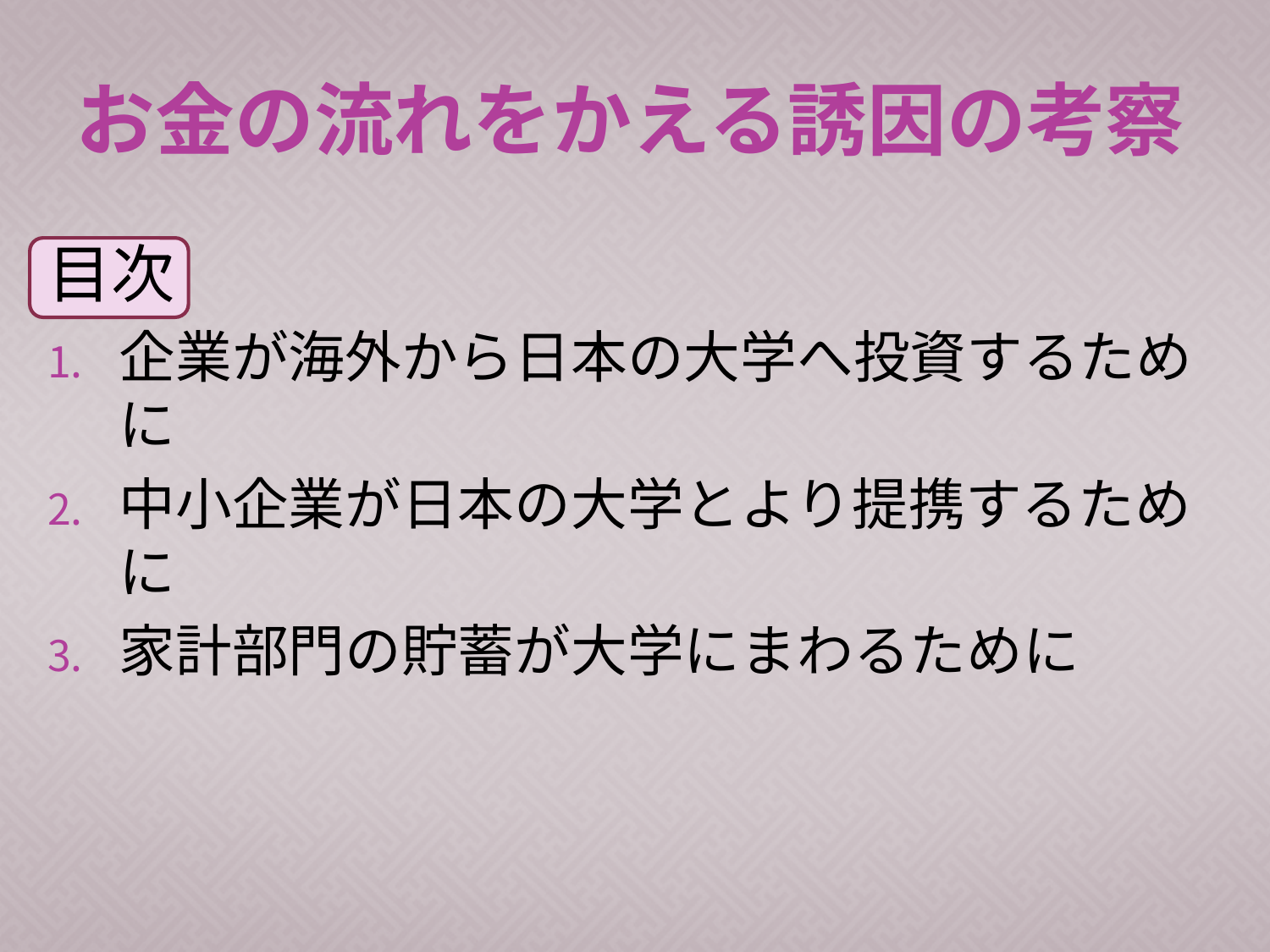

# お金の流れをかえる誘因の考察
目次
企業が海外から日本の大学へ投資するために
中小企業が日本の大学とより提携するために
家計部門の貯蓄が大学にまわるために